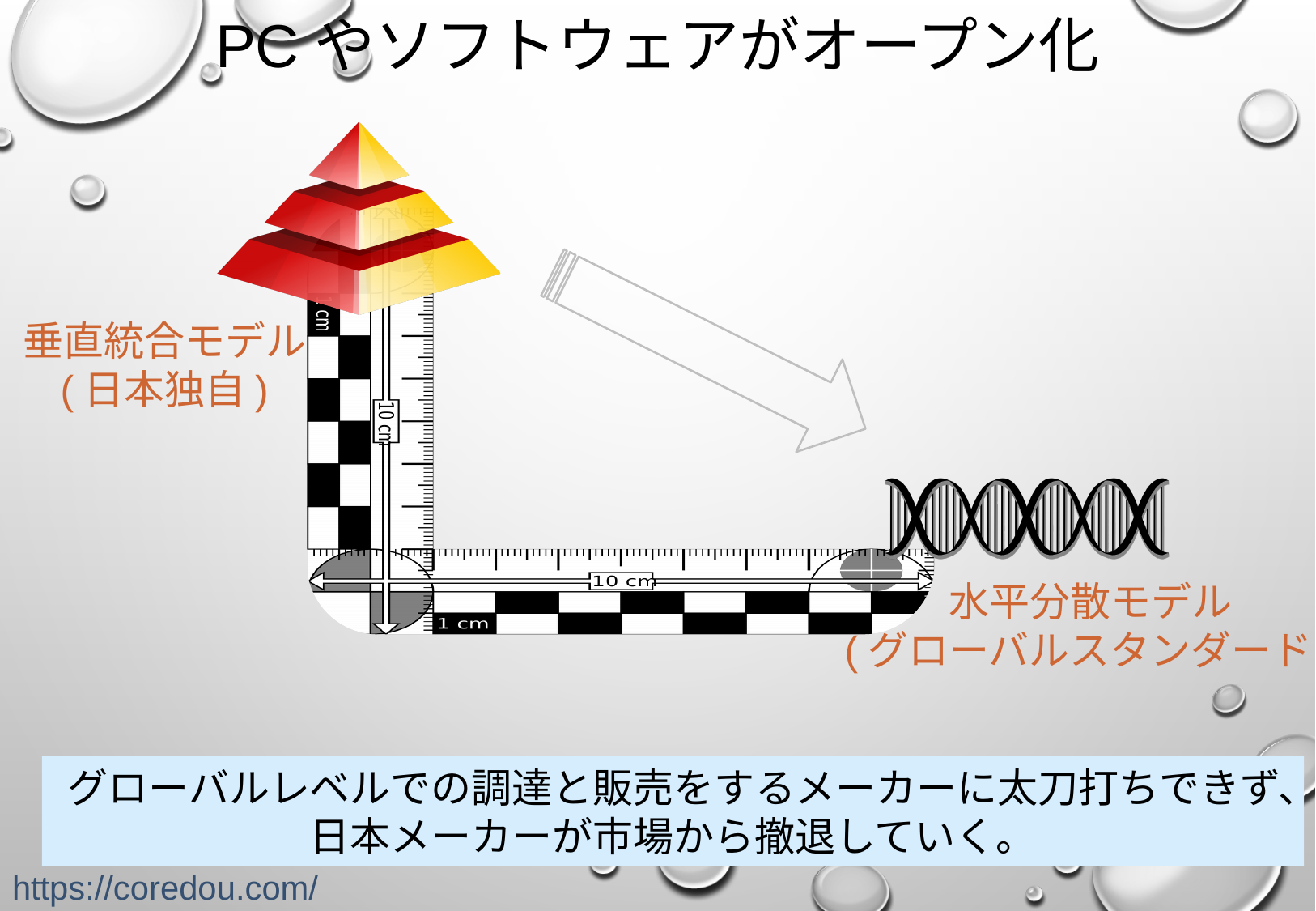

# PCやソフトウェアがオープン化

垂直統合モデル
(日本独自)

水平分散モデル
(グローバルスタンダード)
グローバルレベルでの調達と販売をするメーカーに太刀打ちできず、
日本メーカーが市場から撤退していく。
https://coredou.com/